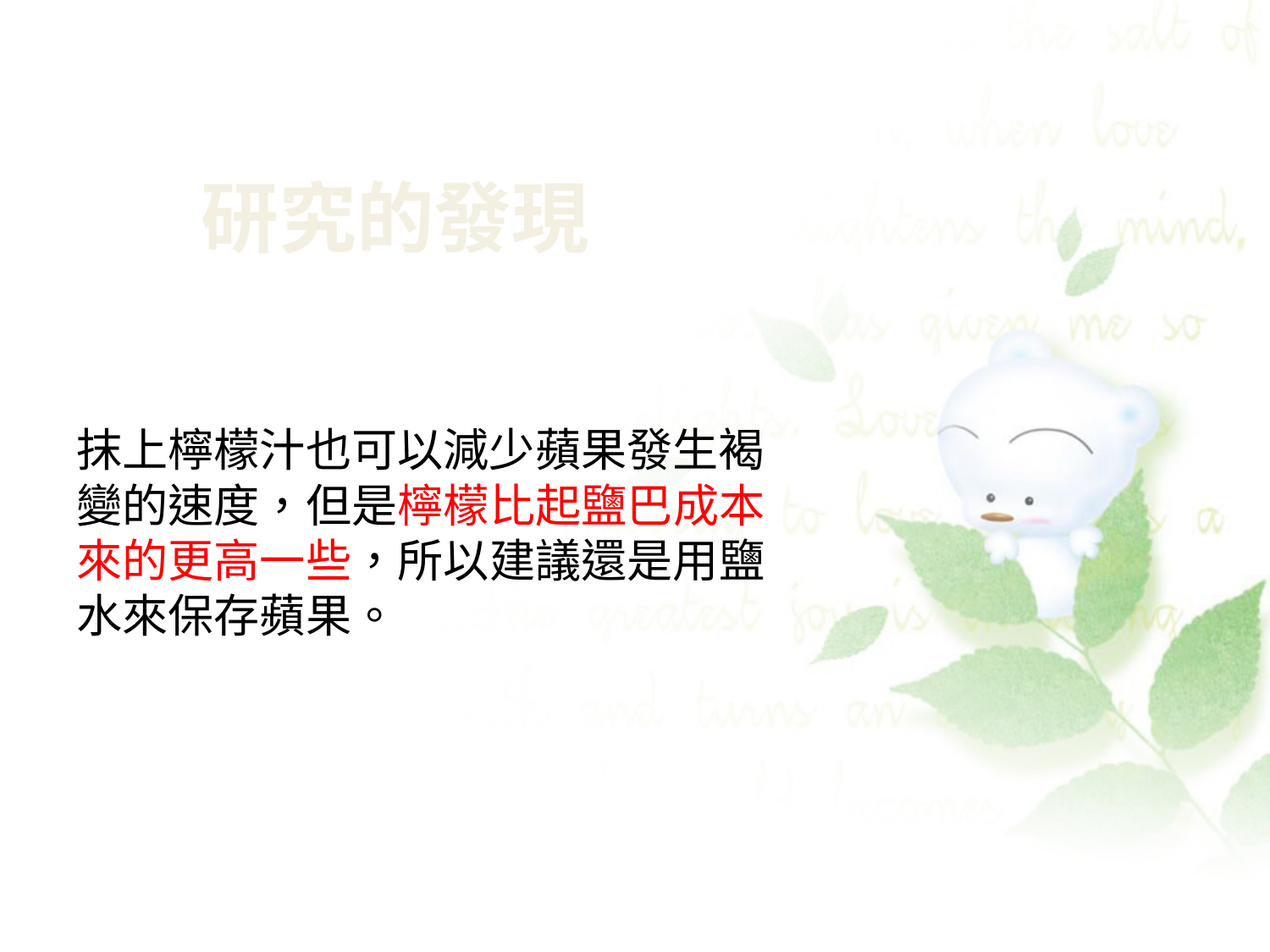

# 研究的發現

抹上檸檬汁也可以減少蘋果發生褐變的速度，但是檸檬比起鹽巴成本來的更高一些，所以建議還是用鹽水來保存蘋果。